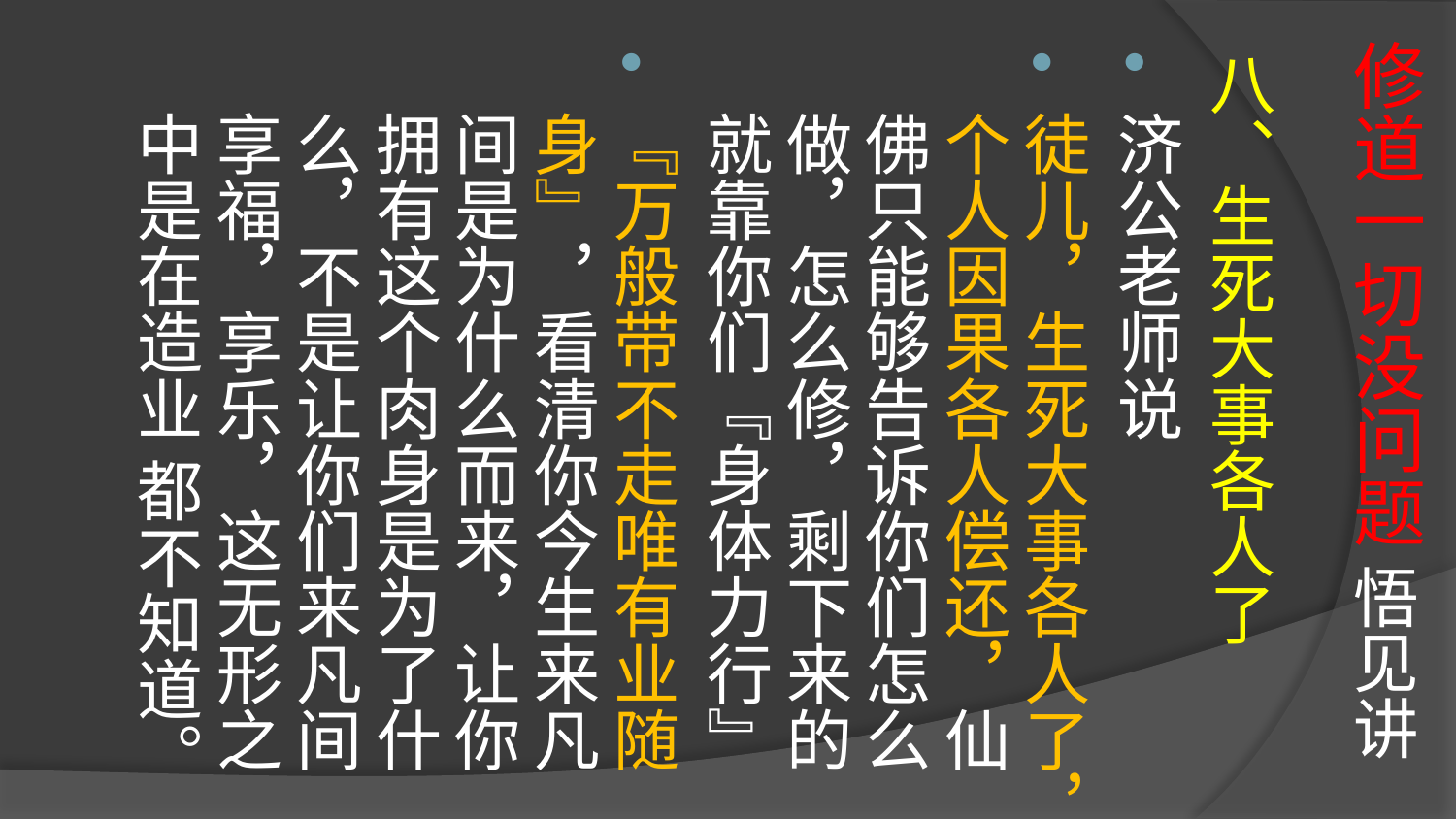

# 修道一切没问题 悟见讲
八、生死大事各人了
济公老师说
徒儿，生死大事各人了，个人因果各人偿还，仙佛只能够告诉你们怎么做，怎么修，剩下来的就靠你们『身体力行』
『万般带不走唯有业随身』，看清你今生来凡间是为什么而来，让你拥有这个肉身是为了什么，不是让你们来凡间享福，享乐，这无形之中是在造业 都不知道。